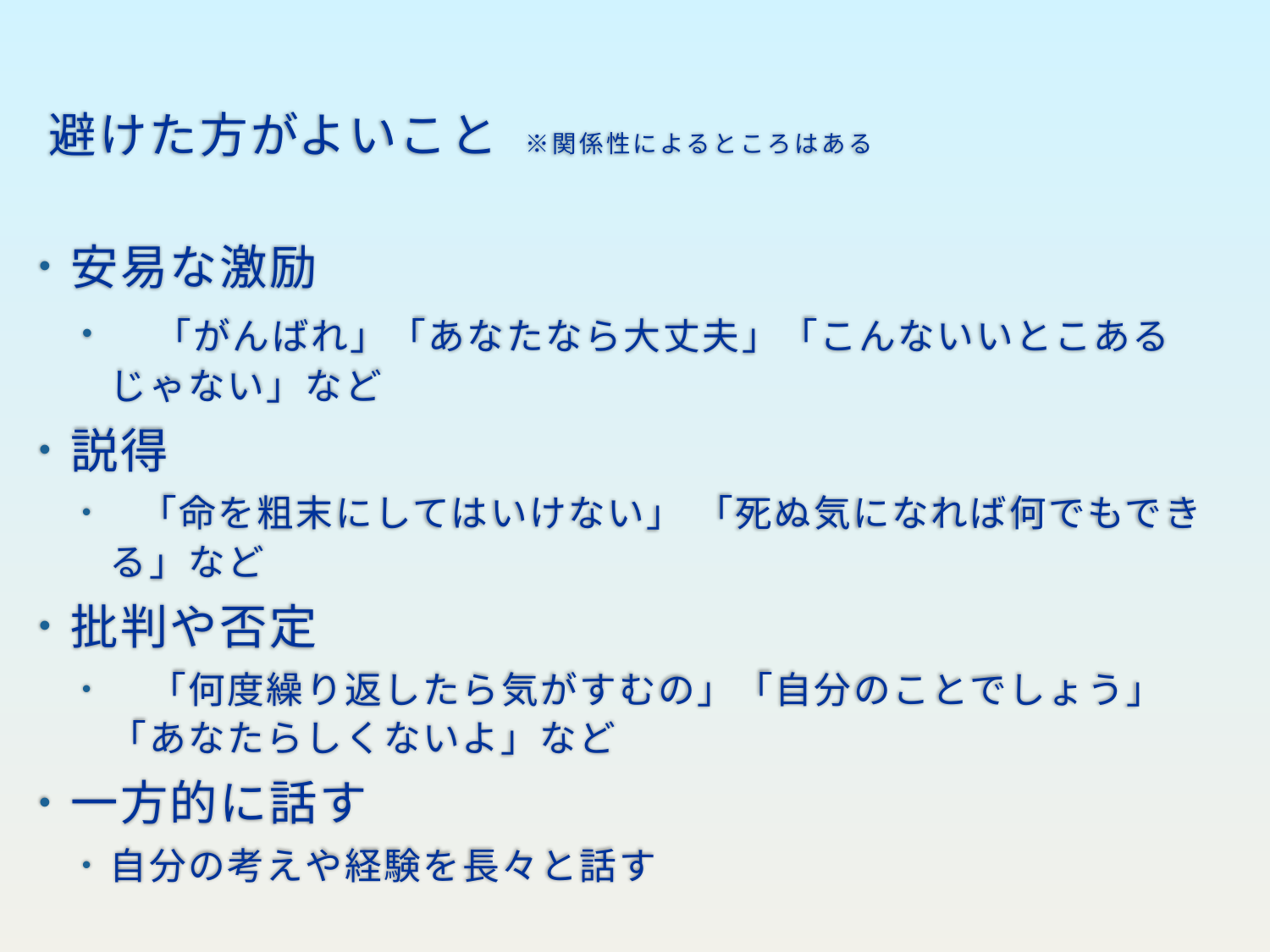

避けた方がよいこと  ※関係性によるところはある
安易な激励
　「がんばれ」「あなたなら大丈夫」「こんないいとこあるじゃない」など
説得
  「命を粗末にしてはいけない」 「死ぬ気になれば何でもできる」など
批判や否定
　「何度繰り返したら気がすむの」「自分のことでしょう」「あなたらしくないよ」など
一方的に話す
自分の考えや経験を長々と話す